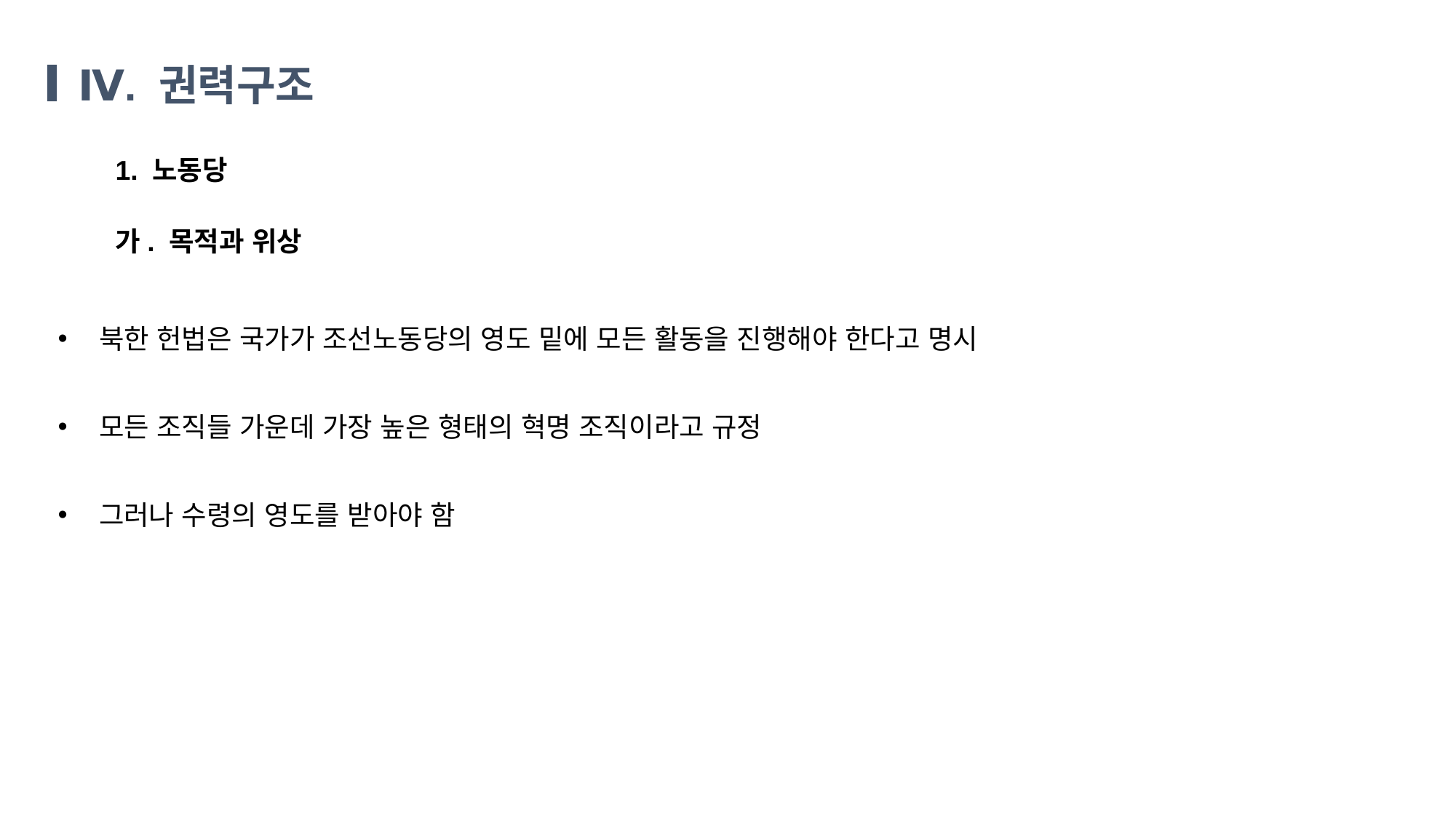

Ⅳ. 권력구조

1. 노동당
가. 목적과 위상
북한 헌법은 국가가 조선노동당의 영도 밑에 모든 활동을 진행해야 한다고 명시
모든 조직들 가운데 가장 높은 형태의 혁명 조직이라고 규정
그러나 수령의 영도를 받아야 함